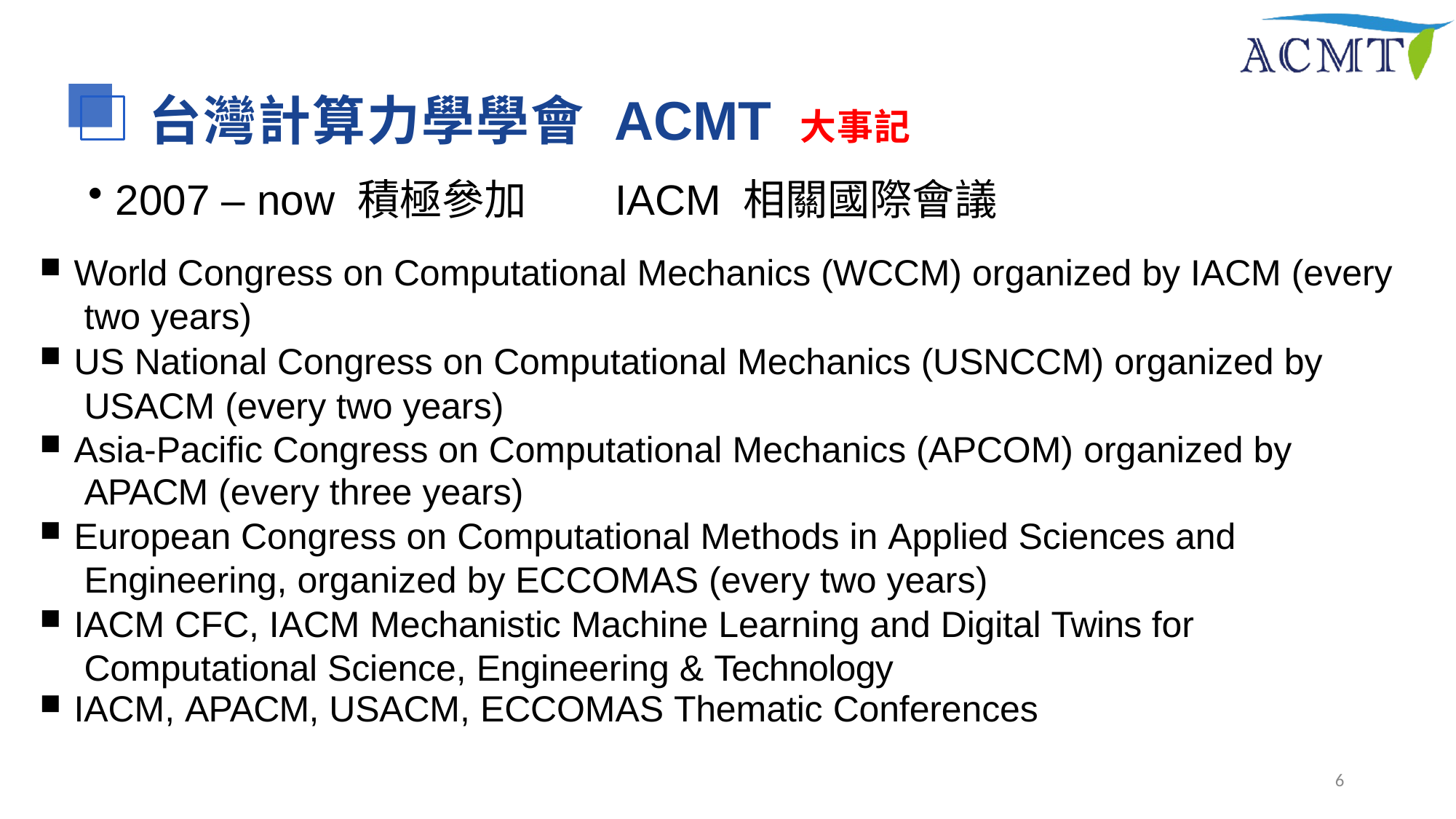

# 台灣計算力學學會	ACMT 大事記
2007 – now 積極參加	IACM 相關國際會議
World Congress on Computational Mechanics (WCCM) organized by IACM (every  two years)
US National Congress on Computational Mechanics (USNCCM) organized by  USACM (every two years)
Asia-Pacific Congress on Computational Mechanics (APCOM) organized by  APACM (every three years)
European Congress on Computational Methods in Applied Sciences and  Engineering, organized by ECCOMAS (every two years)
IACM CFC, IACM Mechanistic Machine Learning and Digital Twins for  Computational Science, Engineering & Technology
IACM, APACM, USACM, ECCOMAS Thematic Conferences
6